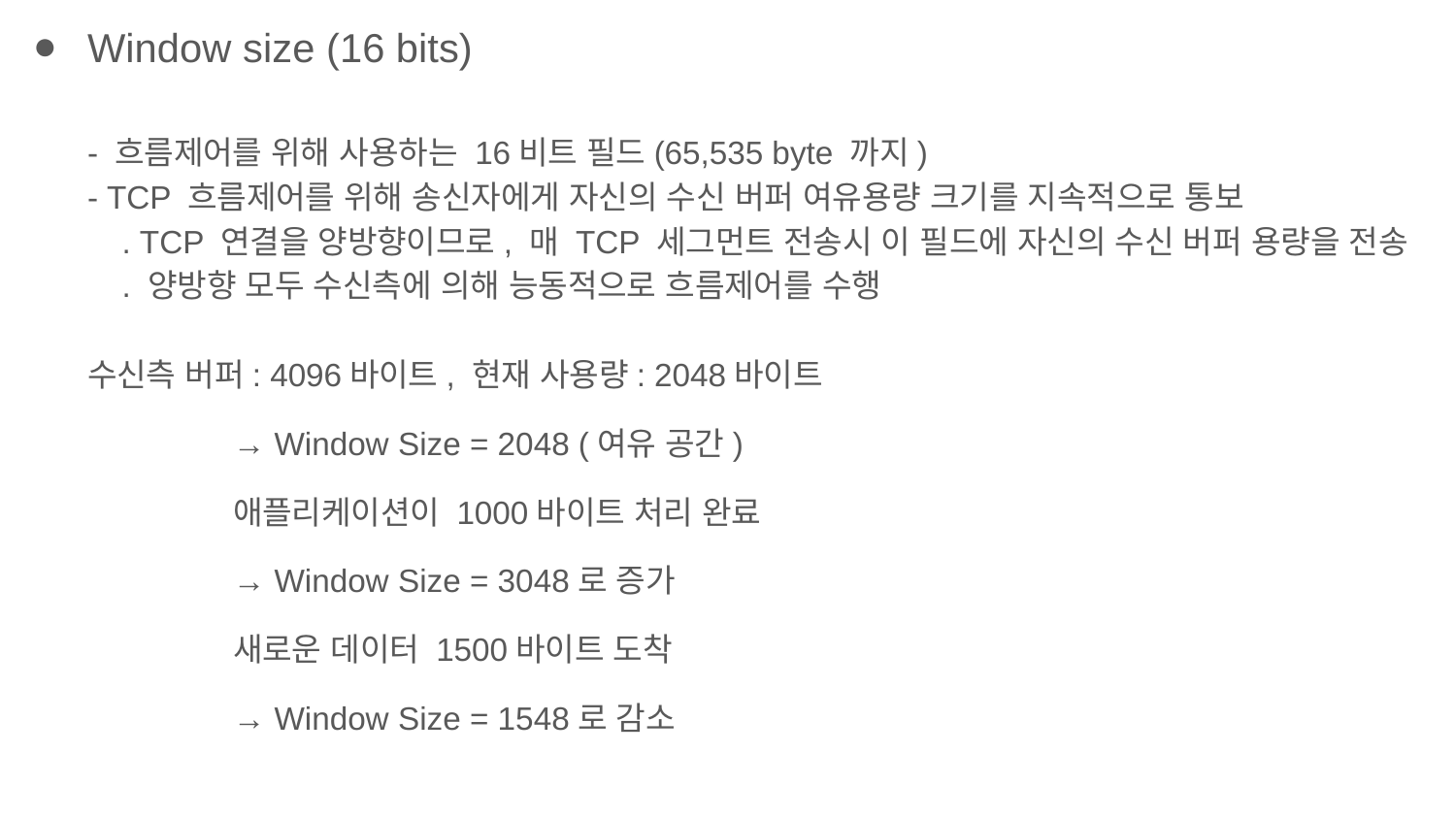

Window size (16 bits)
- 흐름제어를 위해 사용하는 16비트 필드(65,535 byte 까지)
- TCP 흐름제어를 위해 송신자에게 자신의 수신 버퍼 여유용량 크기를 지속적으로 통보
   . TCP 연결을 양방향이므로, 매 TCP 세그먼트 전송시 이 필드에 자신의 수신 버퍼 용량을 전송
   . 양방향 모두 수신측에 의해 능동적으로 흐름제어를 수행
수신측 버퍼: 4096바이트, 현재 사용량: 2048바이트
→ Window Size = 2048 (여유 공간)
애플리케이션이 1000바이트 처리 완료
→ Window Size = 3048로 증가
새로운 데이터 1500바이트 도착
→ Window Size = 1548로 감소